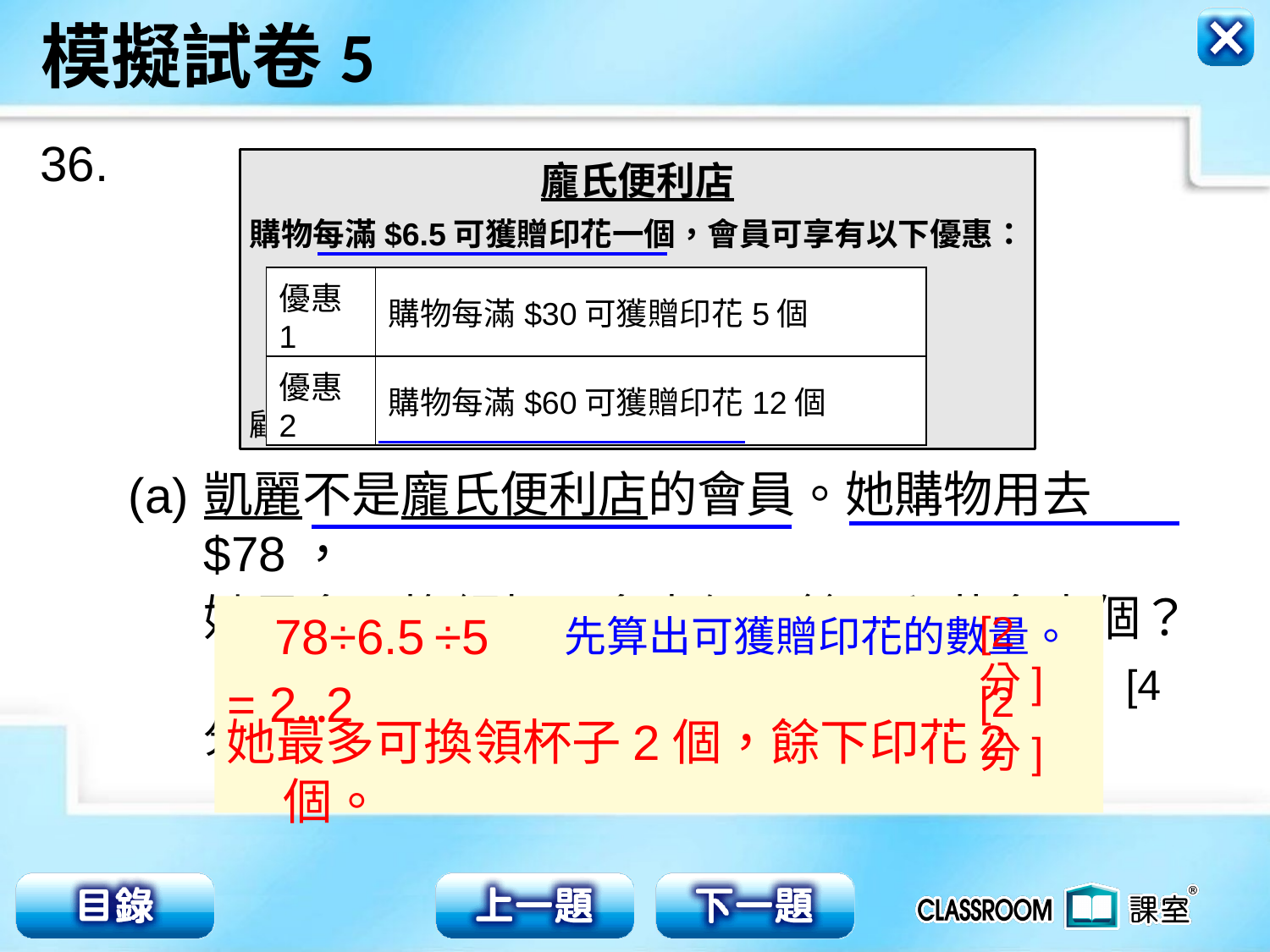

36.
龐氏便利店
購物每滿$6.5可獲贈印花一個，會員可享有以下優惠：

顧客可用5個印花免費換領一個杯子。
| 優惠1 | 購物每滿$30可獲贈印花5個 |
| --- | --- |
| 優惠2 | 購物每滿$60可獲贈印花12個 |
(a)
凱麗不是龐氏便利店的會員。她購物用去$78，
她最多可換領杯子多少個？餘下印花多少個？
                                                                   [4分]

78÷6.5
÷5
[2分]
先算出可獲贈印花的數量。
= 2…2
[2分]
她最多可換領杯子2個，餘下印花2個。